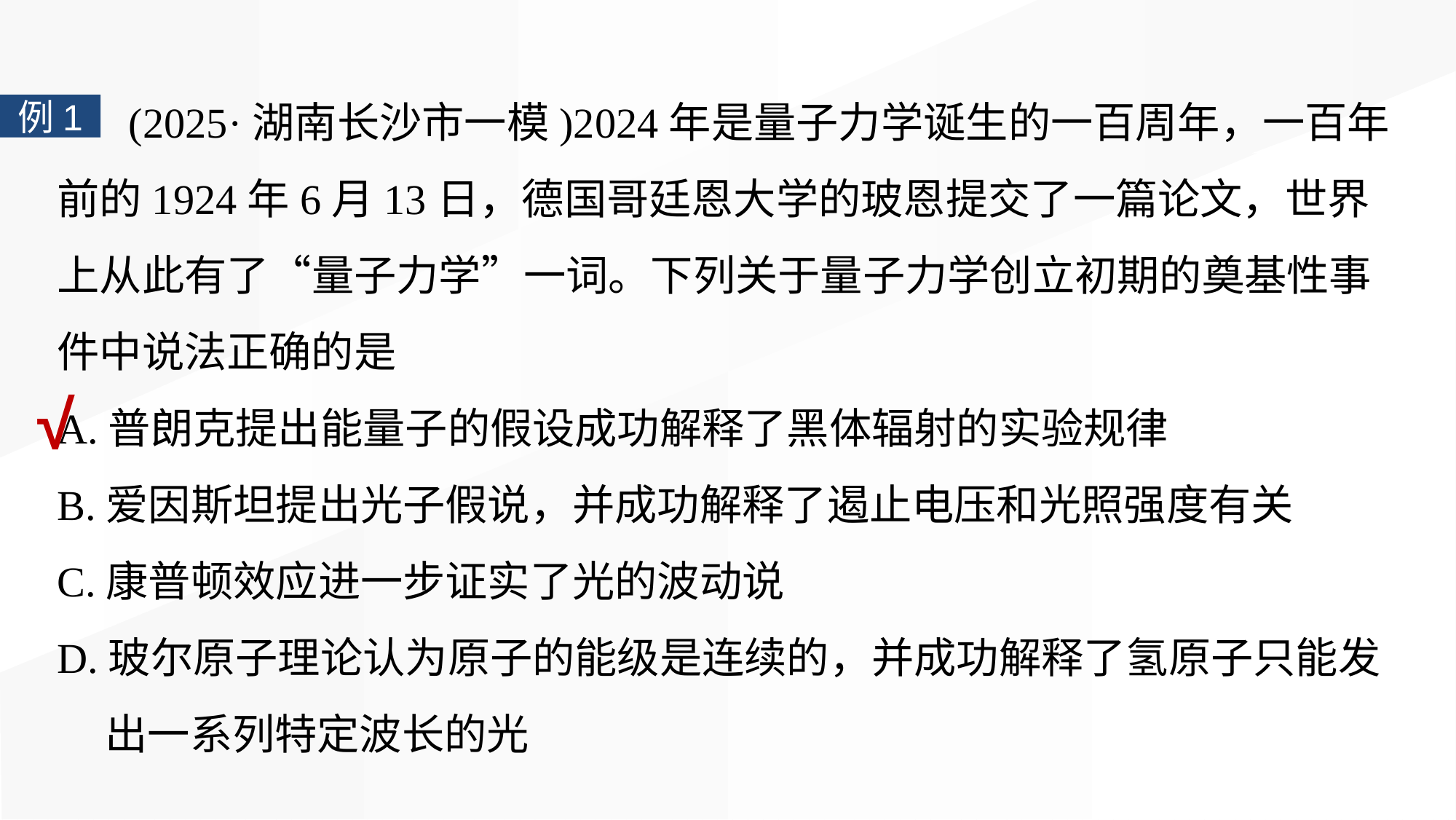

(2025·湖南长沙市一模)2024年是量子力学诞生的一百周年，一百年前的1924年6月13日，德国哥廷恩大学的玻恩提交了一篇论文，世界上从此有了“量子力学”一词。下列关于量子力学创立初期的奠基性事件中说法正确的是
A.普朗克提出能量子的假设成功解释了黑体辐射的实验规律
B.爱因斯坦提出光子假说，并成功解释了遏止电压和光照强度有关
C.康普顿效应进一步证实了光的波动说
D.玻尔原子理论认为原子的能级是连续的，并成功解释了氢原子只能发
    出一系列特定波长的光
例1
√